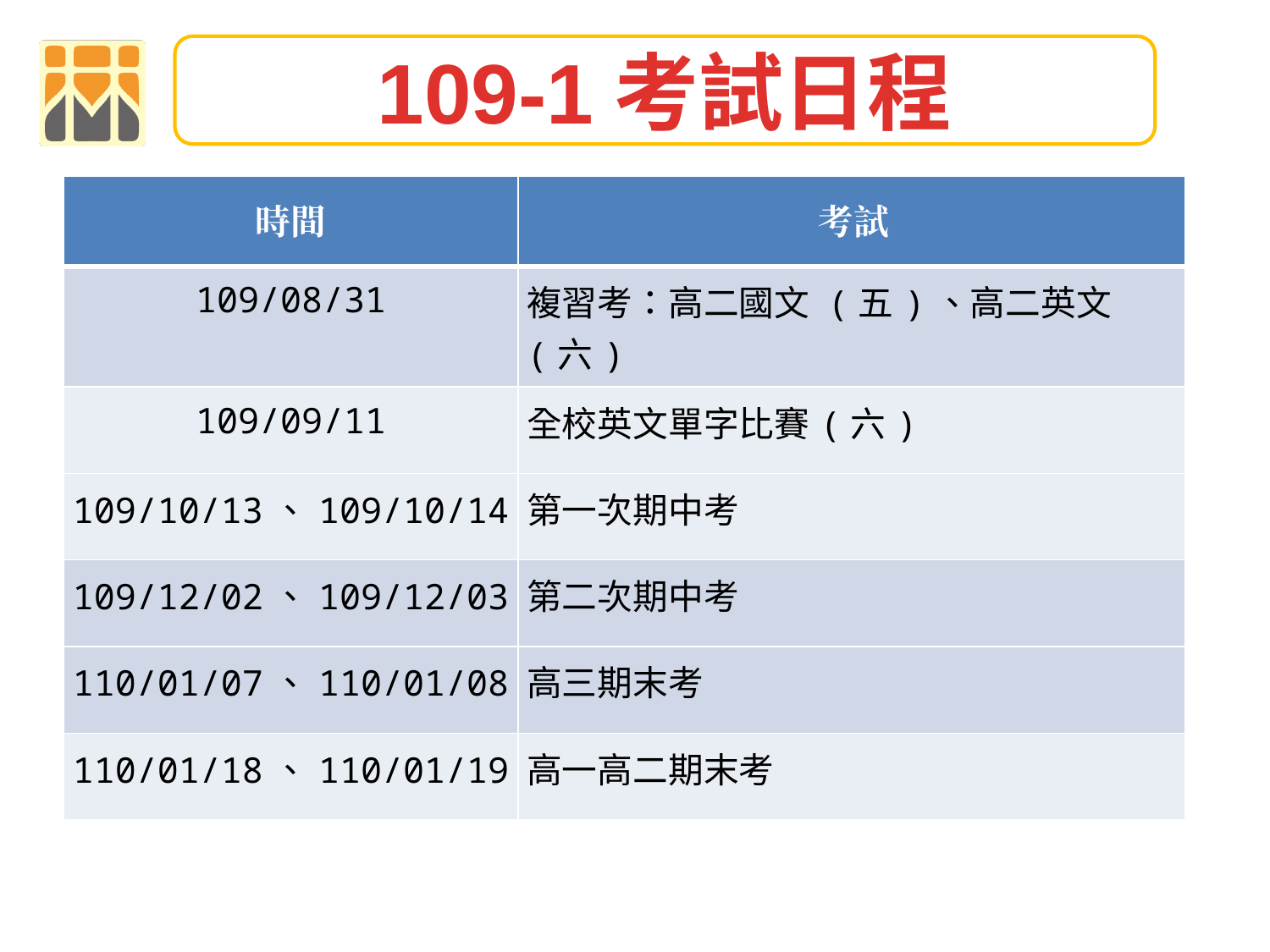

109-1考試日程
| 時間 | 考試 |
| --- | --- |
| 109/08/31 | 複習考：高二國文 (五)、高二英文 (六) |
| 109/09/11 | 全校英文單字比賽(六) |
| 109/10/13、109/10/14 | 第一次期中考 |
| 109/12/02、109/12/03 | 第二次期中考 |
| 110/01/07、110/01/08 | 高三期末考 |
| 110/01/18、110/01/19 | 高一高二期末考 |